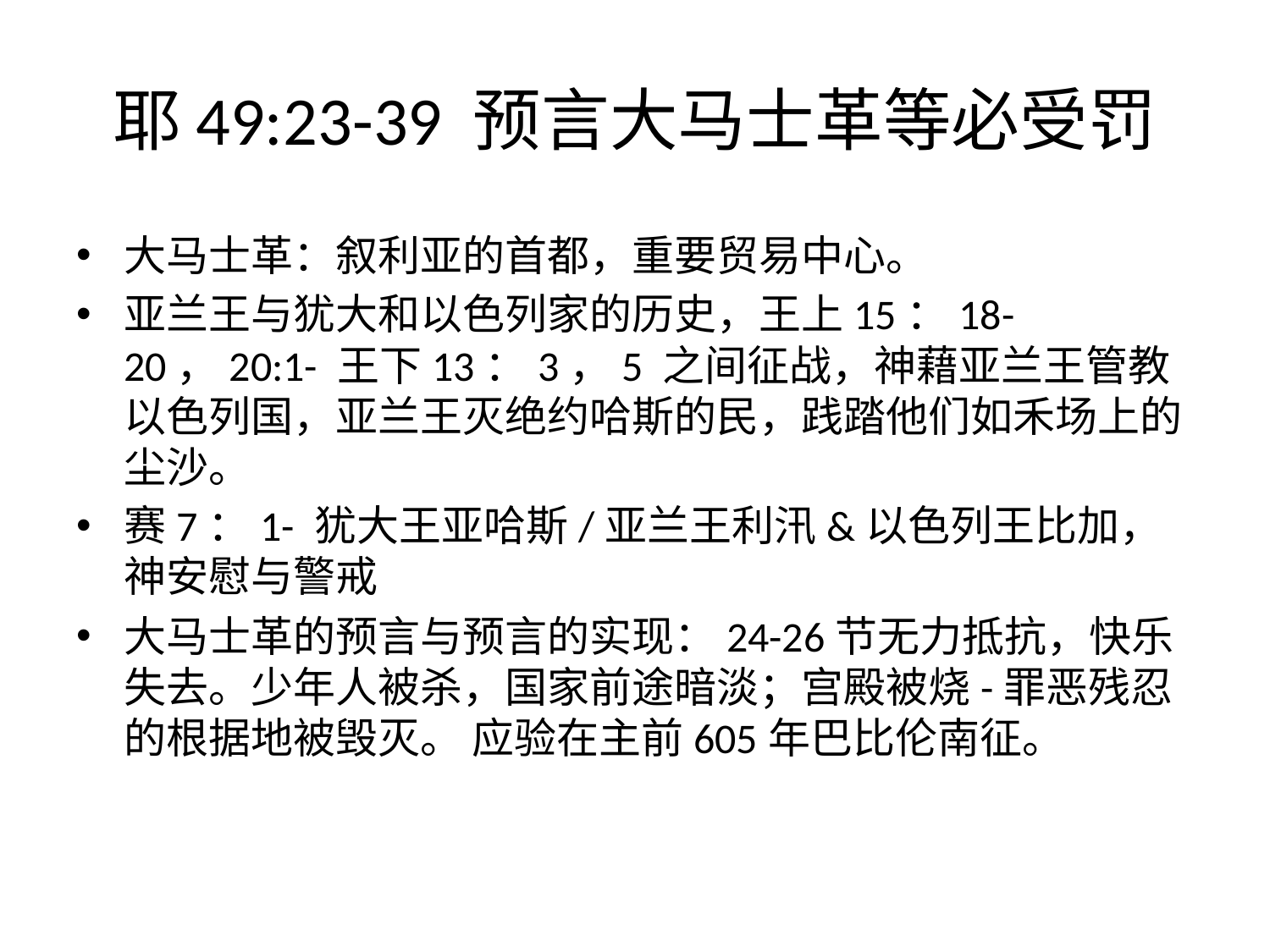

# 耶49:23-39 预言大马士革等必受罚
大马士革：叙利亚的首都，重要贸易中心。
亚兰王与犹大和以色列家的历史，王上15：18-20，20:1- 王下13：3，5 之间征战，神藉亚兰王管教以色列国，亚兰王灭绝约哈斯的民，践踏他们如禾场上的尘沙。
赛7：1- 犹大王亚哈斯/亚兰王利汛&以色列王比加，神安慰与警戒
大马士革的预言与预言的实现：24-26节无力抵抗，快乐失去。少年人被杀，国家前途暗淡；宫殿被烧-罪恶残忍的根据地被毁灭。 应验在主前605年巴比伦南征。